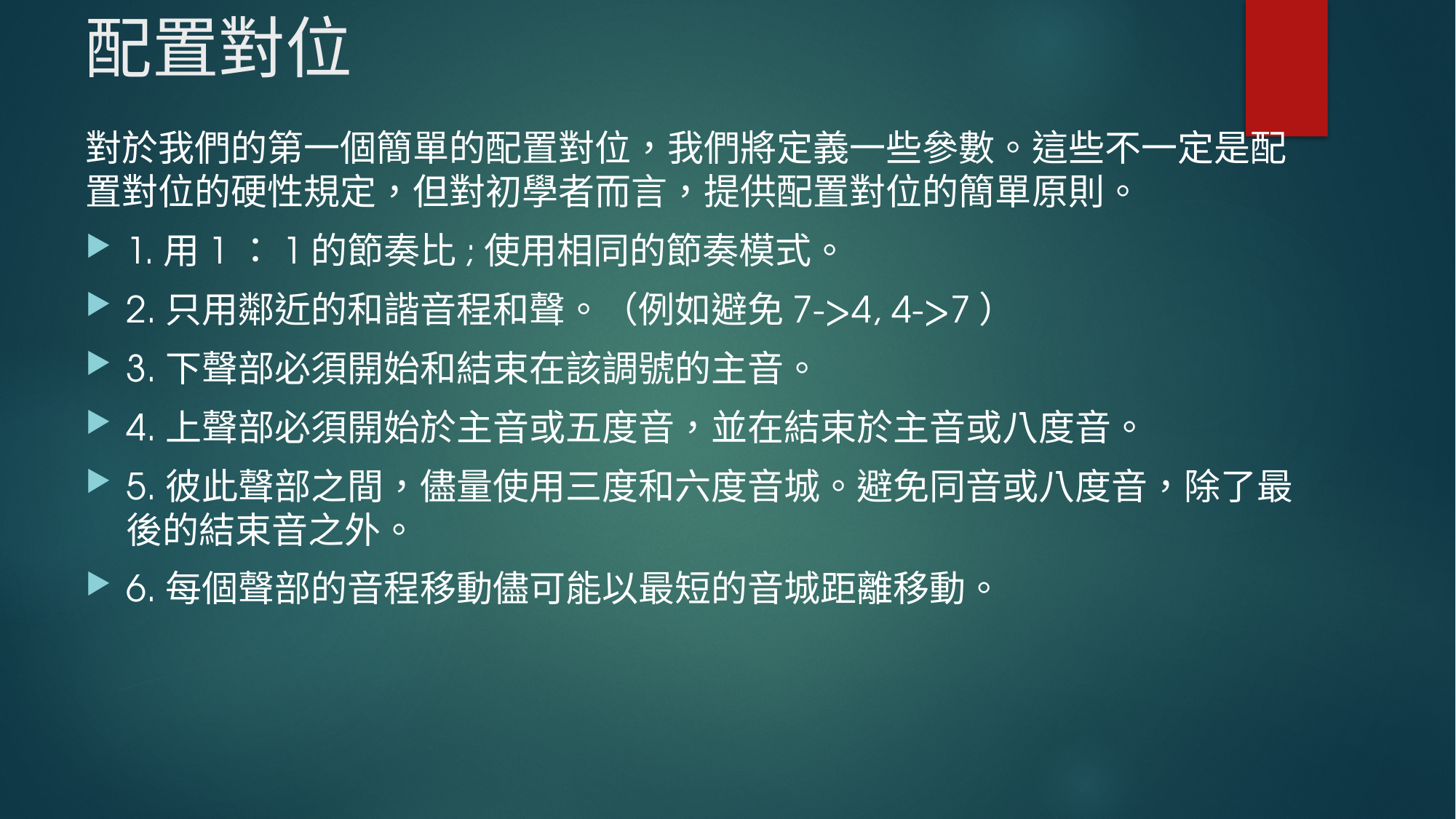

# 配置對位

對於我們的第一個簡單的配置對位，我們將定義一些參數。這些不一定是配置對位的硬性規定，但對初學者而言，提供配置對位的簡單原則。
1.用1：1的節奏比;使用相同的節奏模式。
2.只用鄰近的和諧音程和聲。（例如避免7->4, 4->7）
3.下聲部必須開始和結束在該調號的主音。
4.上聲部必須開始於主音或五度音，並在結束於主音或八度音。
5.彼此聲部之間，儘量使用三度和六度音城。避免同音或八度音，除了最後的結束音之外。
6.每個聲部的音程移動儘可能以最短的音城距離移動。